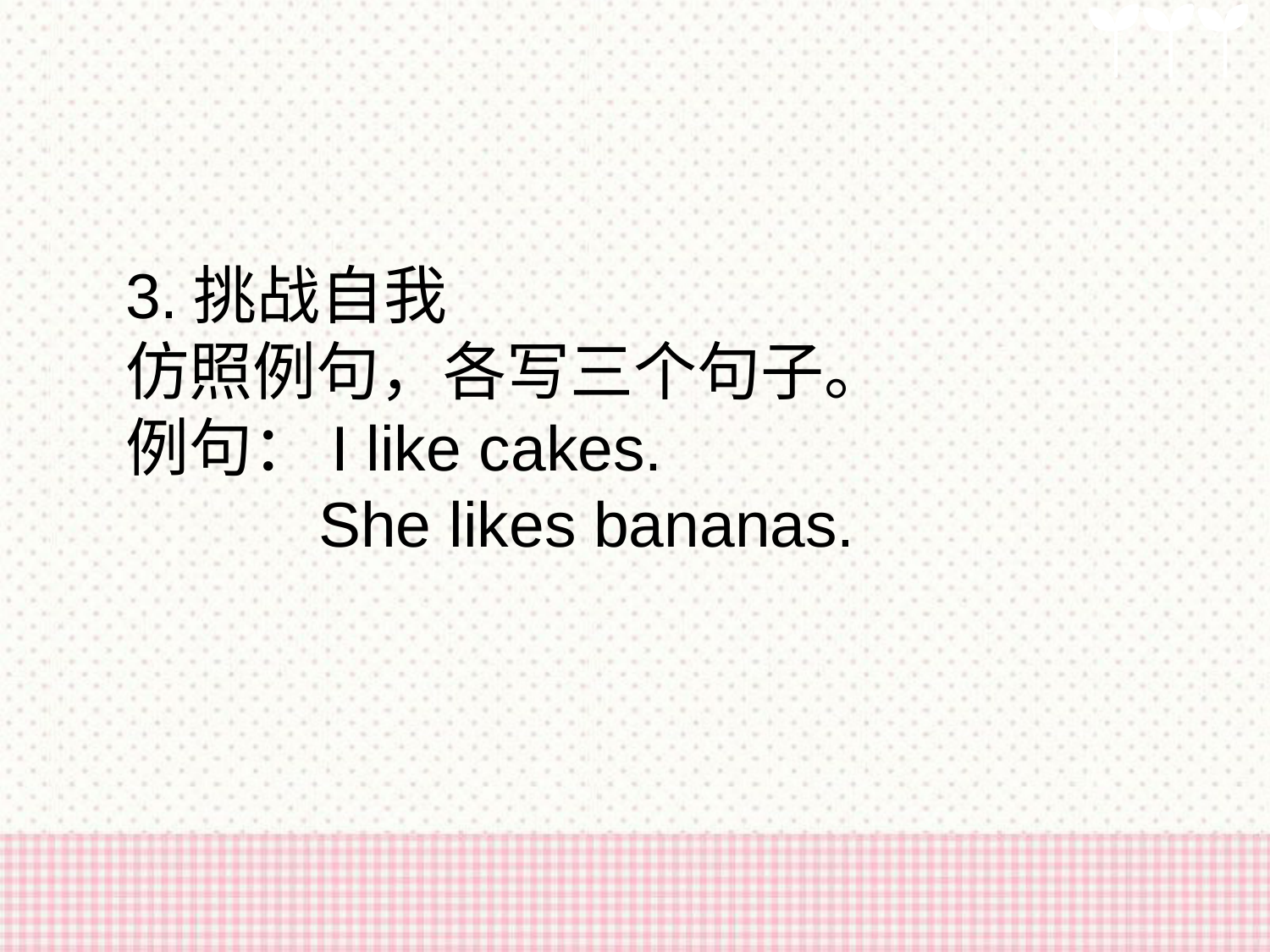

3.挑战自我
仿照例句，各写三个句子。
例句：I like cakes.
           She likes bananas.